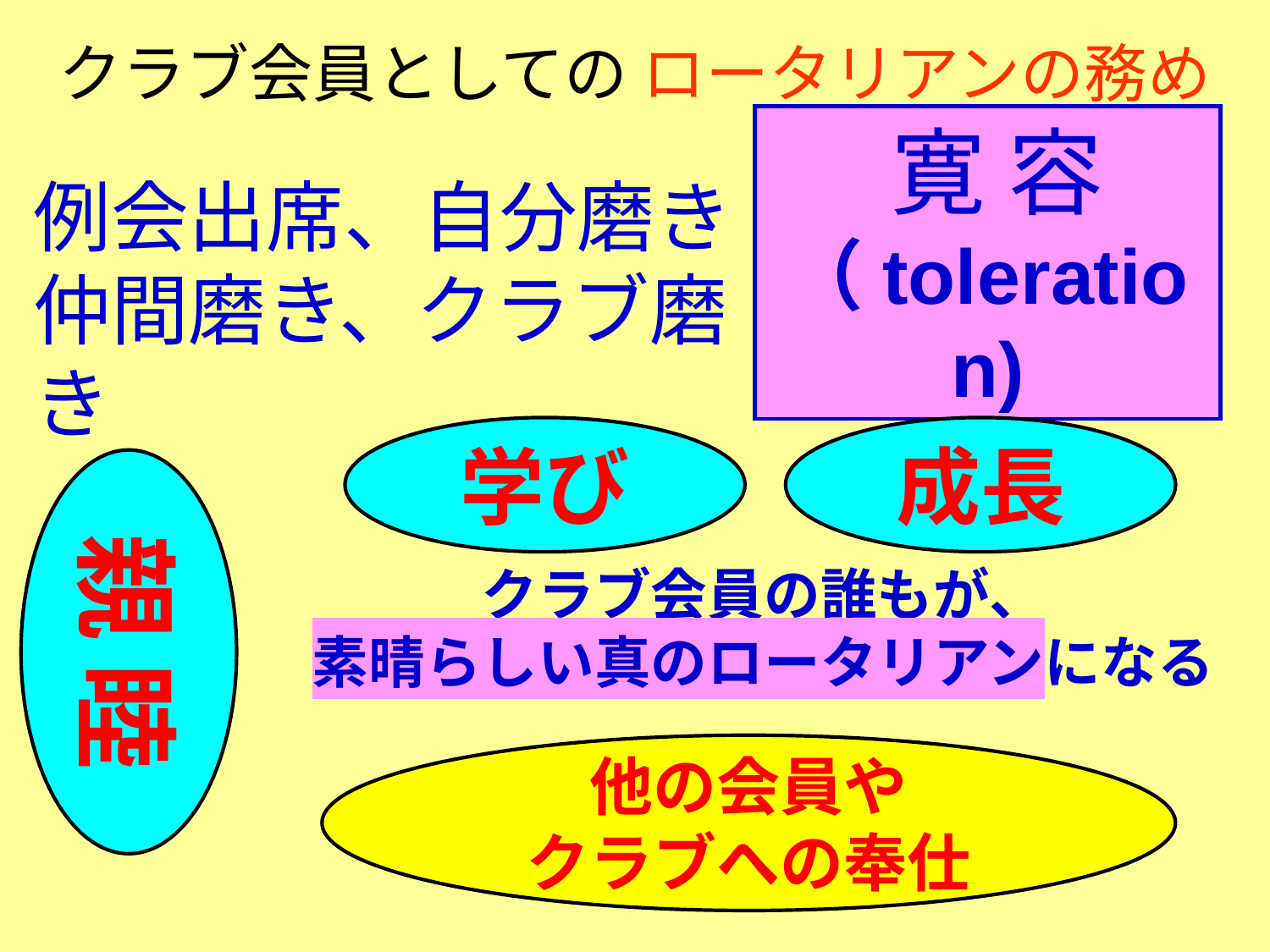

クラブ会員としての ロータリアンの務め
寛 容（toleration)
例会出席、自分磨き
仲間磨き、クラブ磨き
学び
成長
親 睦
　　　クラブ会員の誰もが、
素晴らしい真のロータリアンになる
他の会員や
クラブへの奉仕